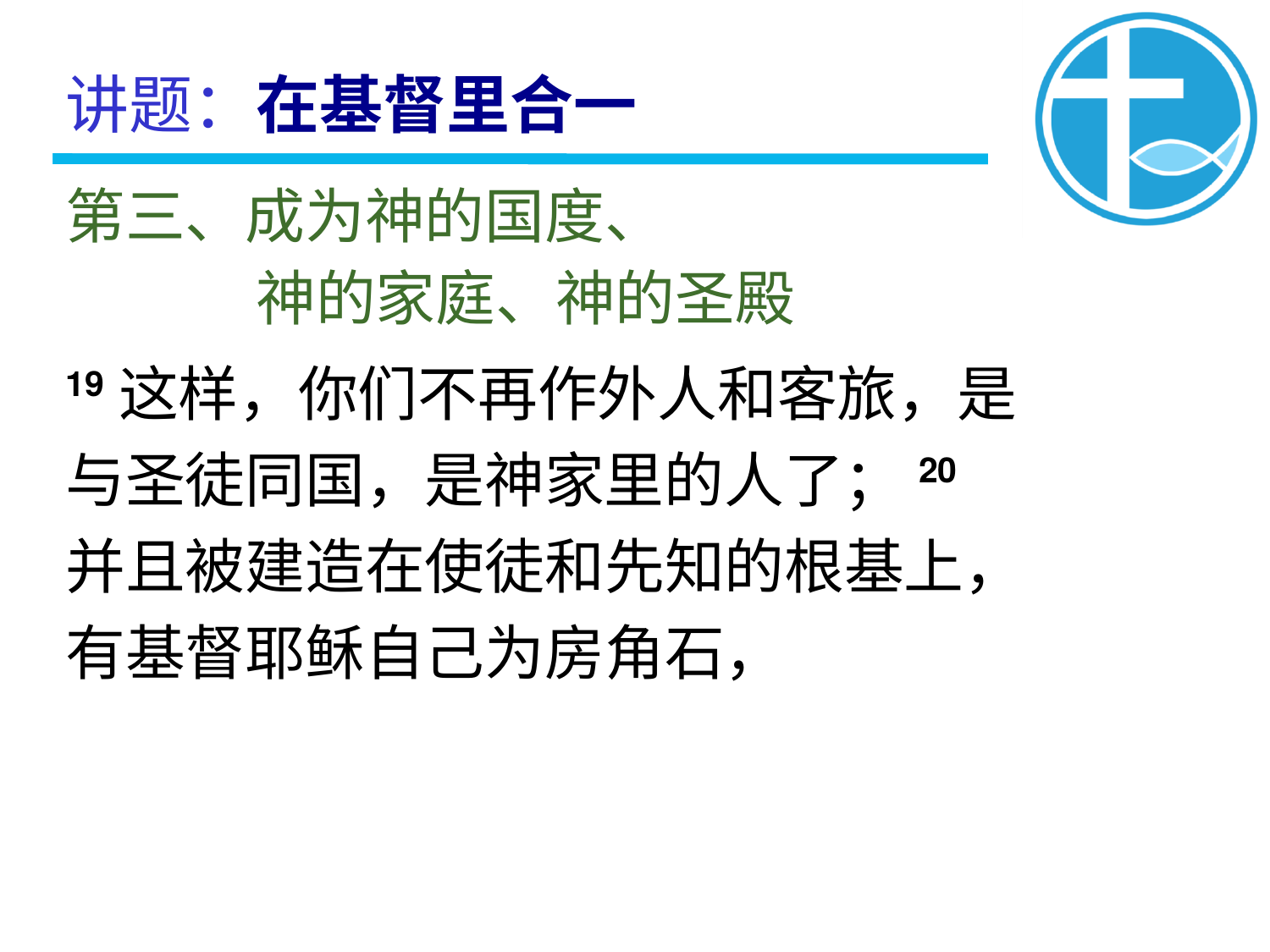

讲题：在基督里合一
第三、成为神的国度、
神的家庭、神的圣殿
19这样，你们不再作外人和客旅，是与圣徒同国，是神家里的人了；20并且被建造在使徒和先知的根基上，有基督耶稣自己为房角石，